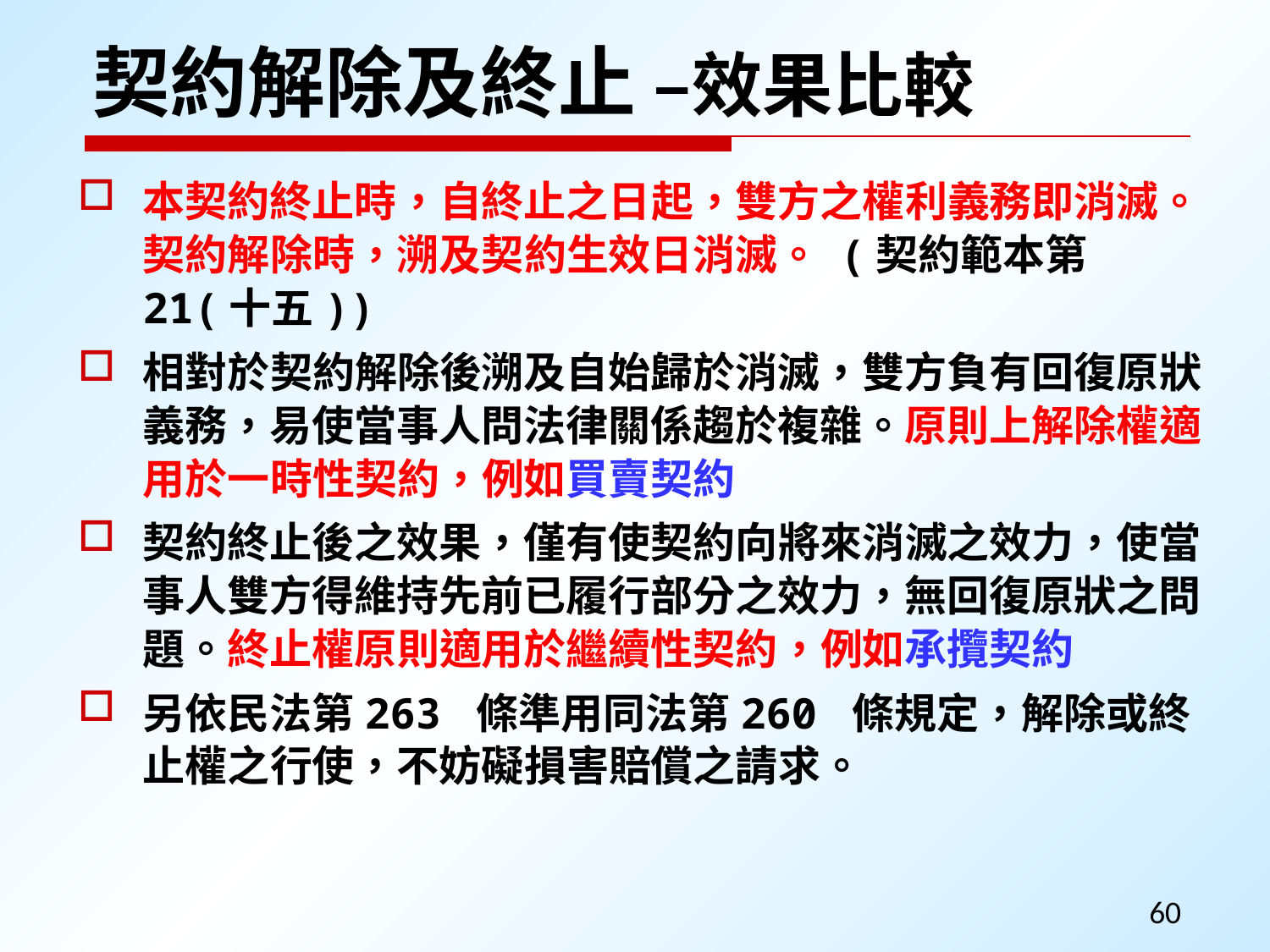

# 契約解除及終止 –效果比較
本契約終止時，自終止之日起，雙方之權利義務即消滅。契約解除時，溯及契約生效日消滅。 (契約範本第21(十五))
相對於契約解除後溯及自始歸於消滅，雙方負有回復原狀義務，易使當事人問法律關係趨於複雜。原則上解除權適用於一時性契約，例如買賣契約
契約終止後之效果，僅有使契約向將來消滅之效力，使當事人雙方得維持先前已履行部分之效力，無回復原狀之問題。終止權原則適用於繼續性契約，例如承攬契約
另依民法第263 條準用同法第260 條規定，解除或終止權之行使，不妨礙損害賠償之請求。